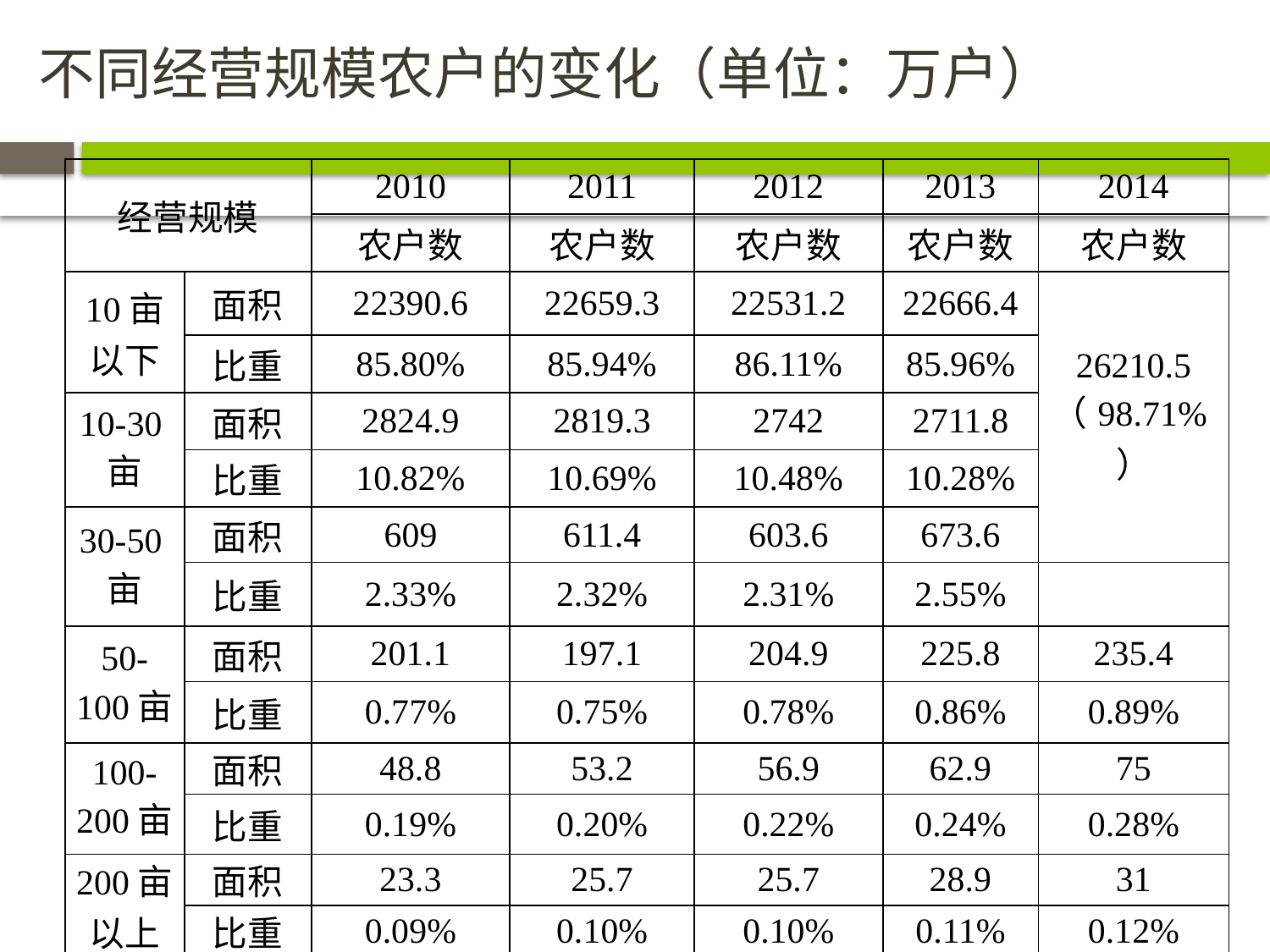

# 不同经营规模农户的变化（单位：万户）
| 经营规模 |  | 2010 | 2011 | 2012 | 2013 | 2014 |
| --- | --- | --- | --- | --- | --- | --- |
|  |  | 农户数 | 农户数 | 农户数 | 农户数 | 农户数 |
| 10亩以下 | 面积 | 22390.6 | 22659.3 | 22531.2 | 22666.4 | 26210.5 （98.71%） |
|  | 比重 | 85.80% | 85.94% | 86.11% | 85.96% |  |
| 10-30亩 | 面积 | 2824.9 | 2819.3 | 2742 | 2711.8 |  |
|  | 比重 | 10.82% | 10.69% | 10.48% | 10.28% |  |
| 30-50亩 | 面积 | 609 | 611.4 | 603.6 | 673.6 |  |
|  | 比重 | 2.33% | 2.32% | 2.31% | 2.55% |  |
| 50-100亩 | 面积 | 201.1 | 197.1 | 204.9 | 225.8 | 235.4 |
|  | 比重 | 0.77% | 0.75% | 0.78% | 0.86% | 0.89% |
| 100-200亩 | 面积 | 48.8 | 53.2 | 56.9 | 62.9 | 75 |
|  | 比重 | 0.19% | 0.20% | 0.22% | 0.24% | 0.28% |
| 200亩以上 | 面积 | 23.3 | 25.7 | 25.7 | 28.9 | 31 |
|  | 比重 | 0.09% | 0.10% | 0.10% | 0.11% | 0.12% |